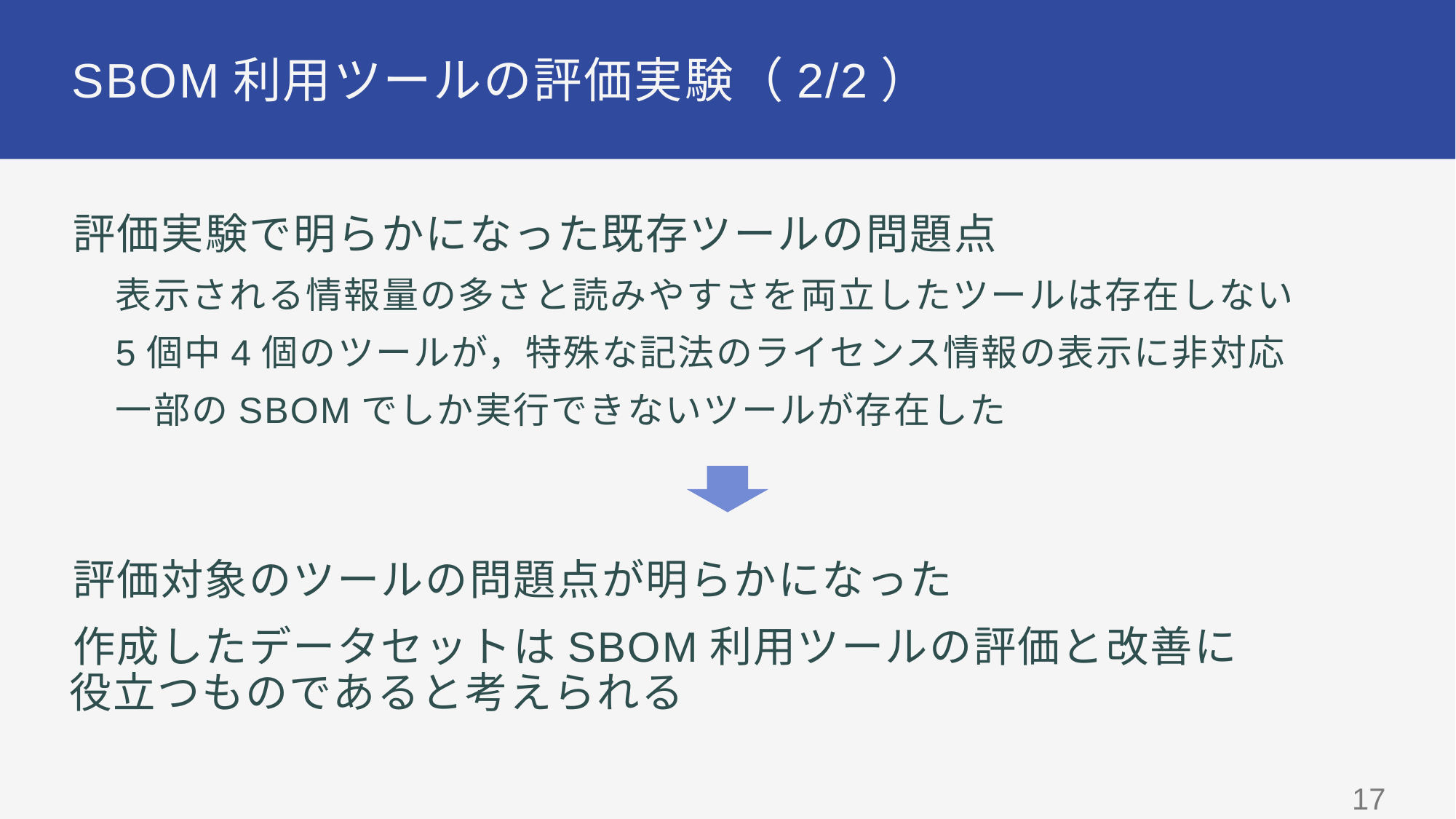

# SBOM利用ツールの評価実験（2/2）
評価実験で明らかになった既存ツールの問題点
表示される情報量の多さと読みやすさを両立したツールは存在しない
5個中4個のツールが，特殊な記法のライセンス情報の表示に非対応
一部のSBOMでしか実行できないツールが存在した

評価対象のツールの問題点が明らかになった
作成したデータセットはSBOM利用ツールの評価と改善に
役立つものであると考えられる

17